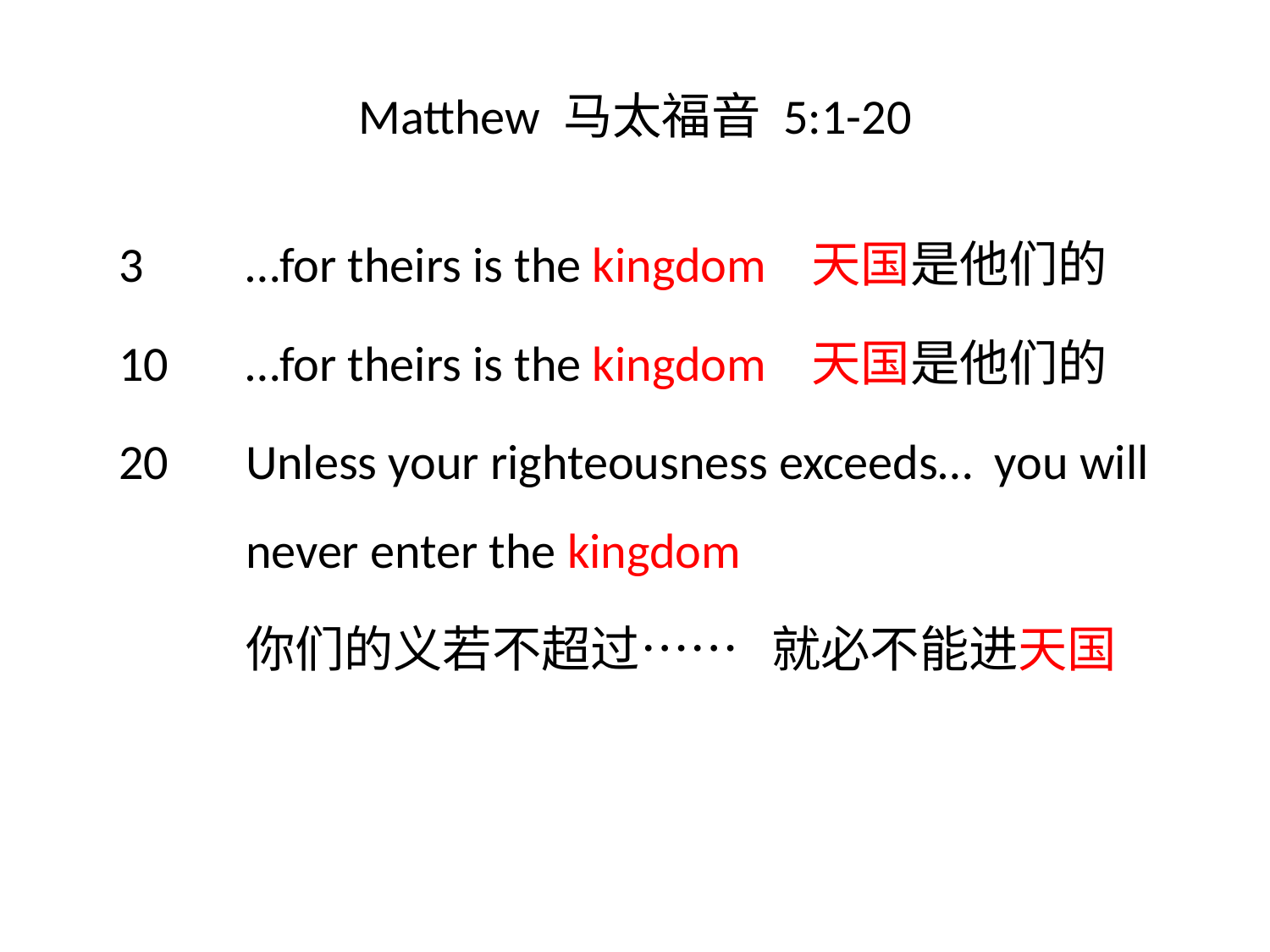

# Matthew 马太福音 5:1-20
3	…for theirs is the kingdom   天国是他们的
10	…for theirs is the kingdom   天国是他们的
20	Unless your righteousness exceeds…  you will 	never enter the kingdom
	你们的义若不超过……   就必不能进天国